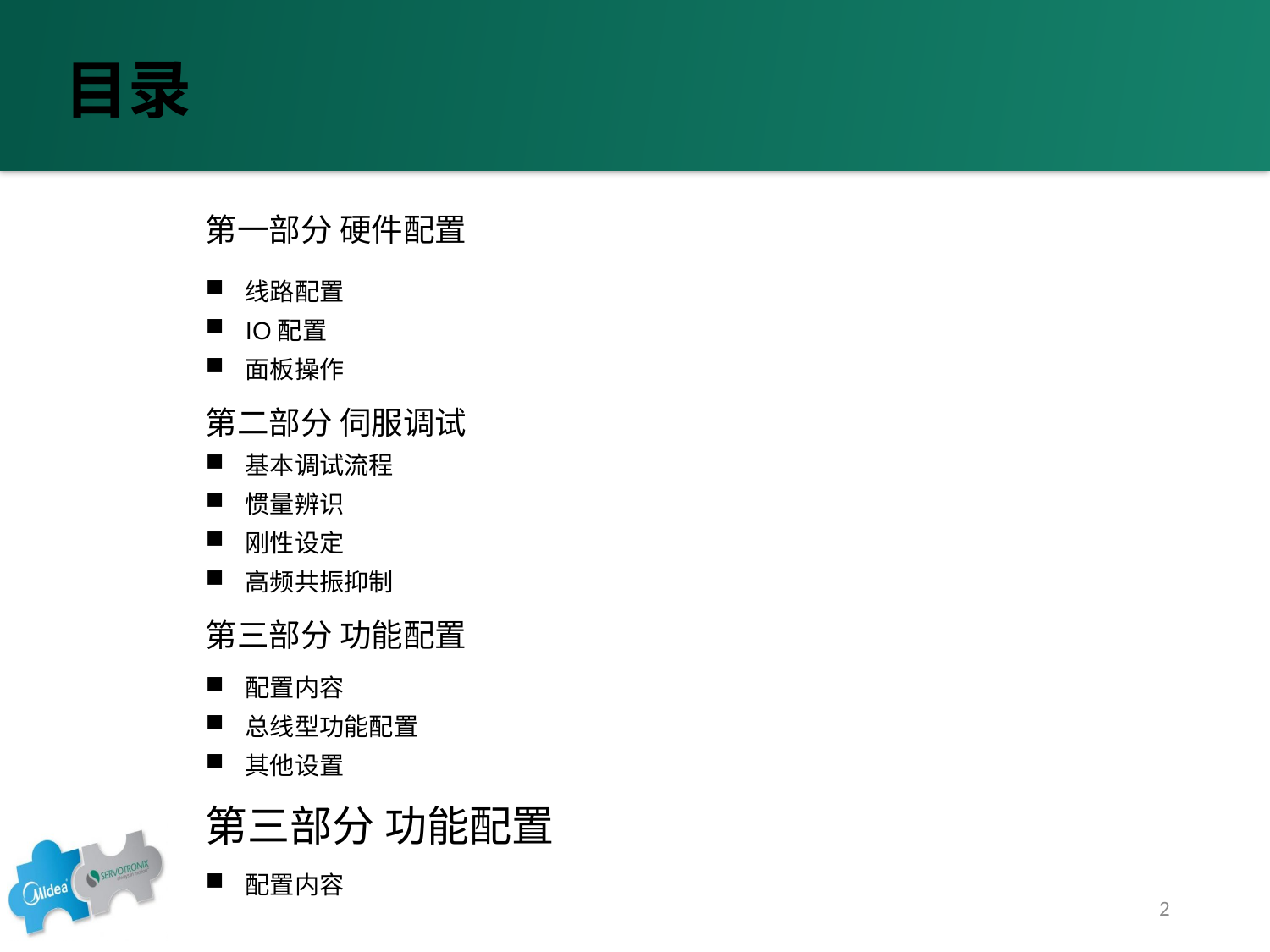

目录
第一部分 硬件配置

线路配置

IO配置

面板操作

第二部分 伺服调试

基本调试流程

惯量辨识

刚性设定

高频共振抑制

第三部分 功能配置

配置内容

总线型功能配置

其他设置

第三部分 功能配置

配置内容

2